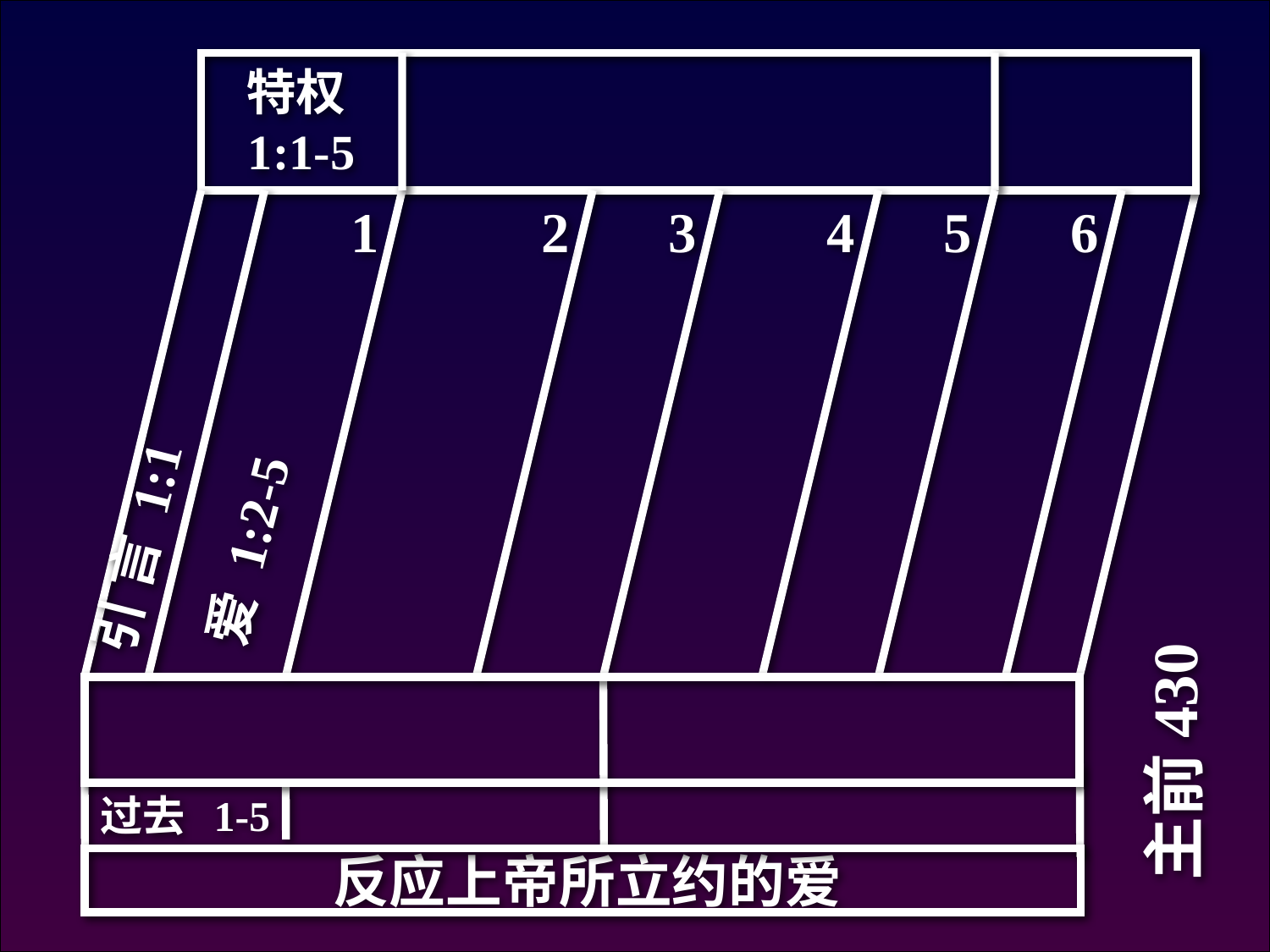

特权  1:1-5
Chart 1:1-5

1

2

3

4

5

6

爱 1:2-5
引 言 1:1
主前430

过去  1-5

反应上帝所立约的爱